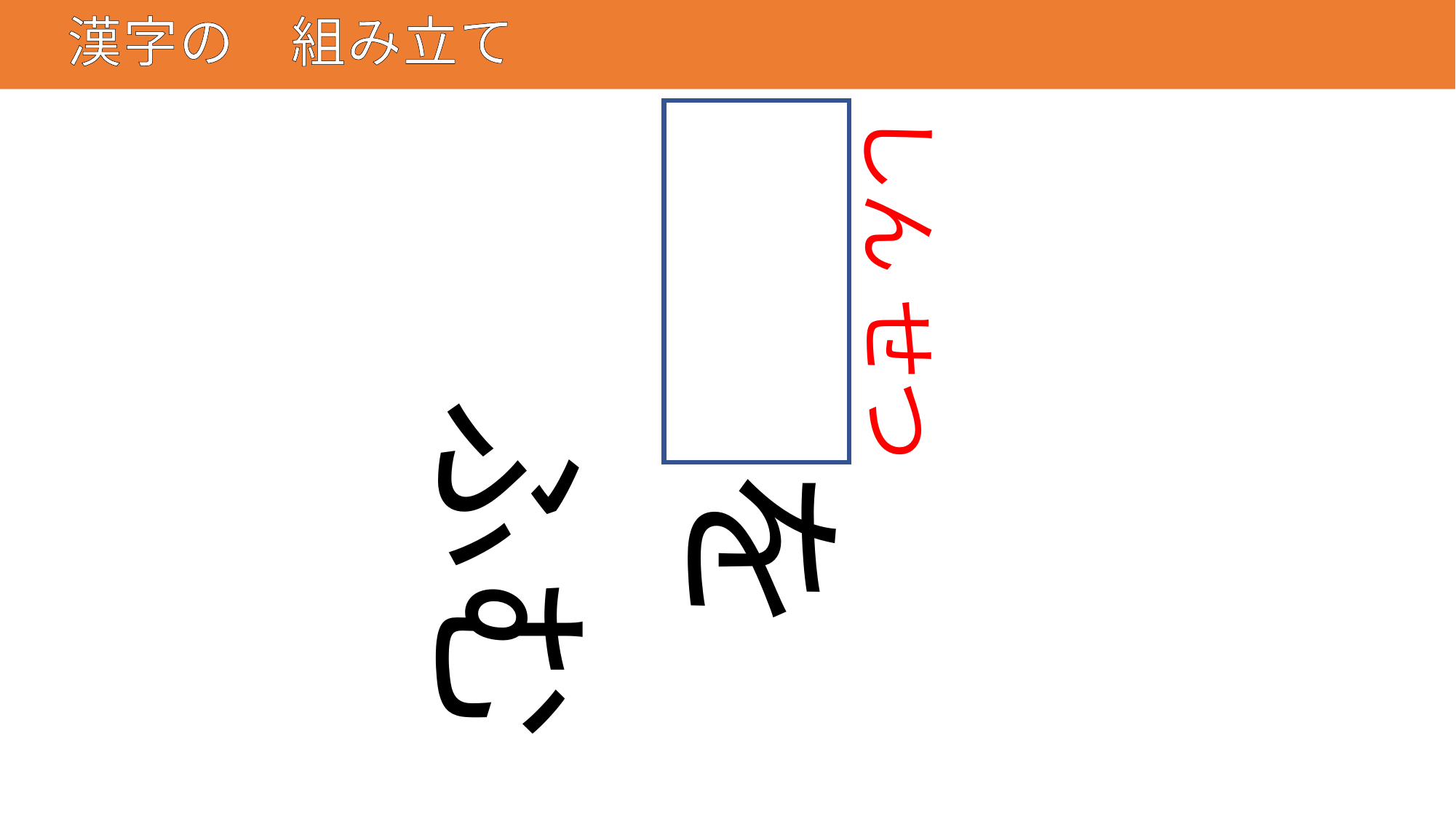

# 漢字の　組み立て
150
新雪を

しん
せつ
ふむ